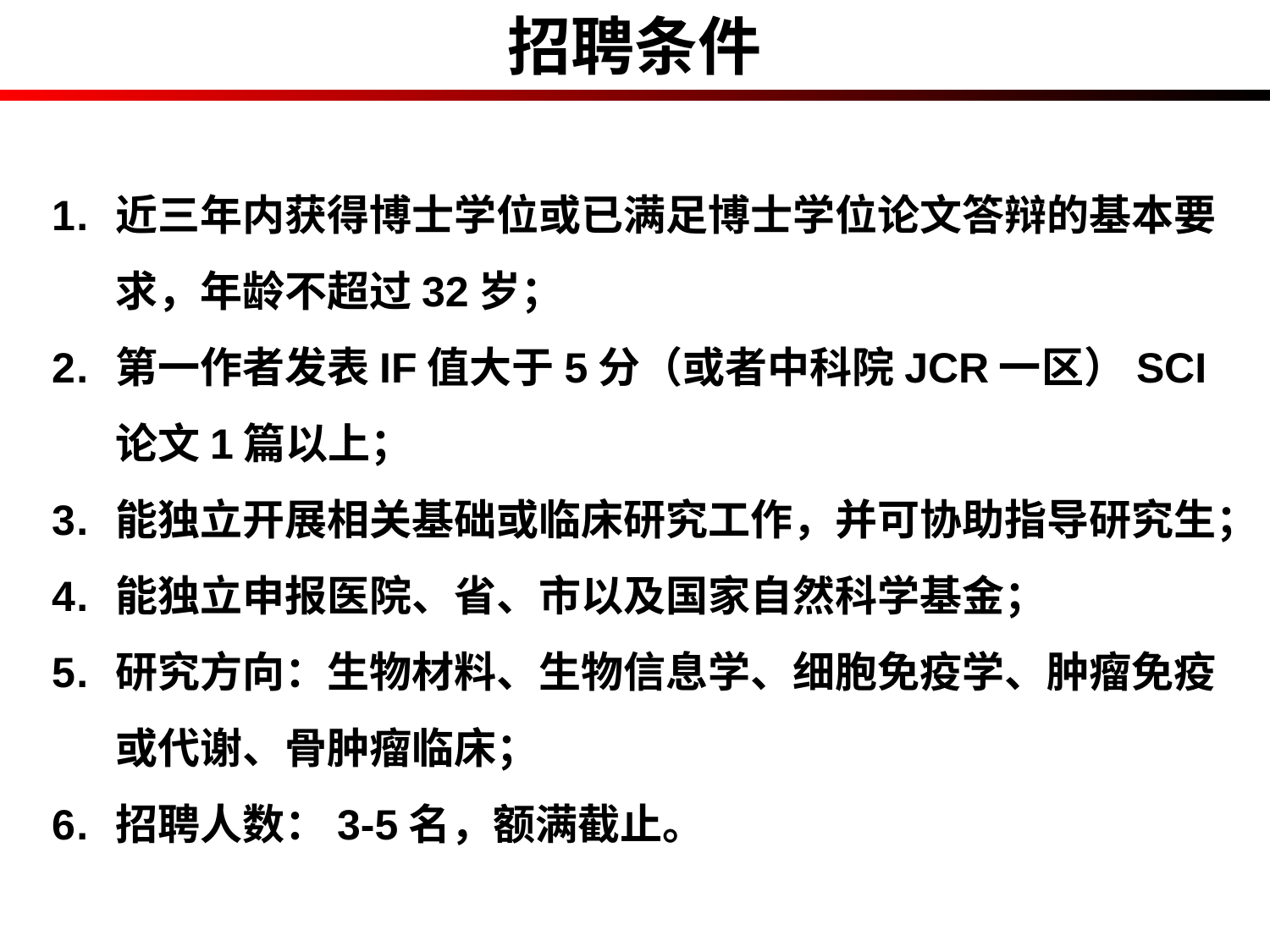

招聘条件

近三年内获得博士学位或已满足博士学位论文答辩的基本要求，年龄不超过32岁；
第一作者发表IF值大于5分（或者中科院JCR一区）SCI论文1篇以上；
能独立开展相关基础或临床研究工作，并可协助指导研究生；
能独立申报医院、省、市以及国家自然科学基金；
研究方向：生物材料、生物信息学、细胞免疫学、肿瘤免疫或代谢、骨肿瘤临床；
招聘人数：3-5名，额满截止。